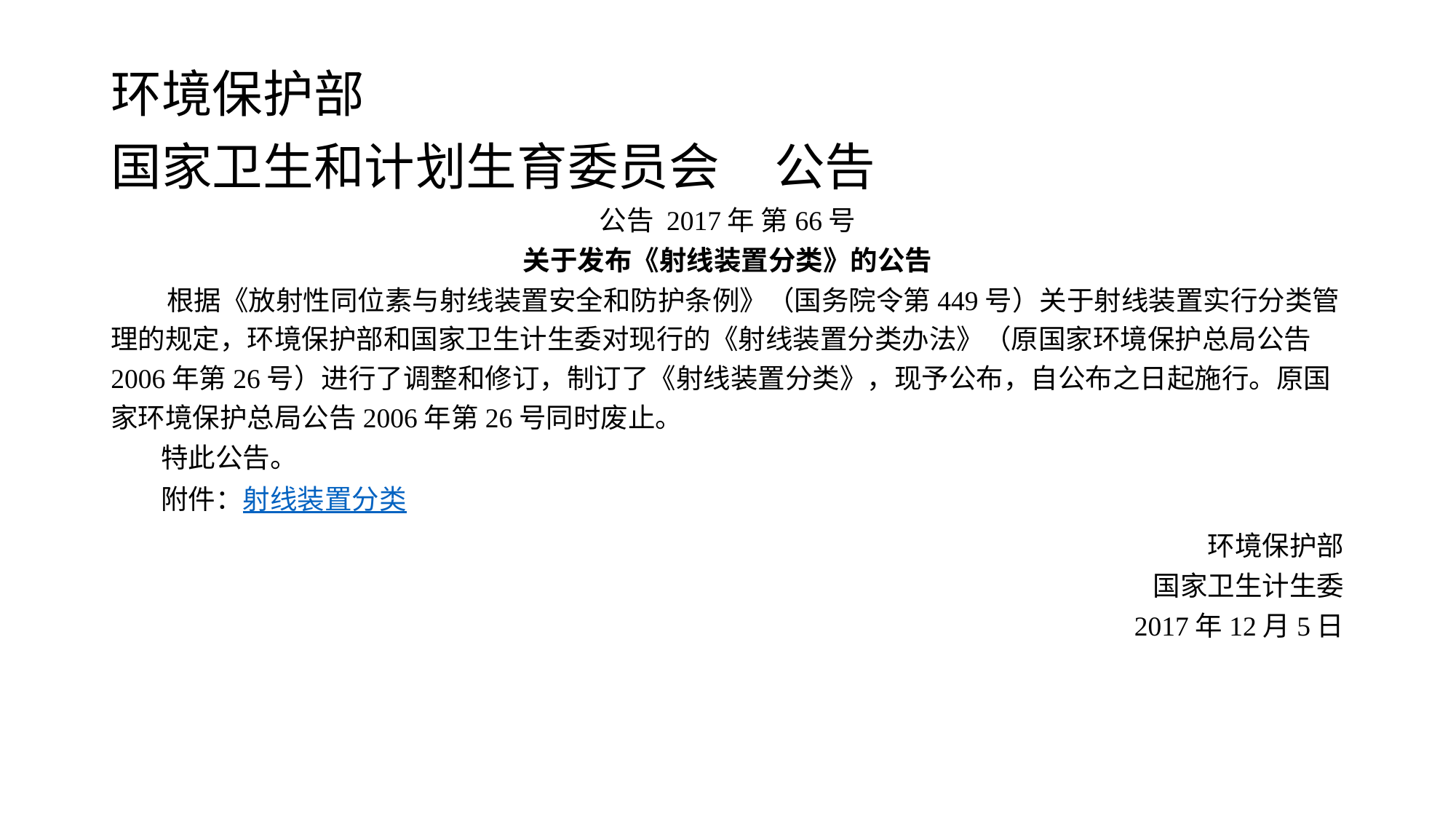

# 环境保护部 国家卫生和计划生育委员会	公告
公告 2017年 第66号
关于发布《射线装置分类》的公告
        根据《放射性同位素与射线装置安全和防护条例》（国务院令第449号）关于射线装置实行分类管理的规定，环境保护部和国家卫生计生委对现行的《射线装置分类办法》（原国家环境保护总局公告2006年第26号）进行了调整和修订，制订了《射线装置分类》，现予公布，自公布之日起施行。原国家环境保护总局公告2006年第26号同时废止。
       特此公告。
       附件：射线装置分类
环境保护部
国家卫生计生委
2017年12月5日